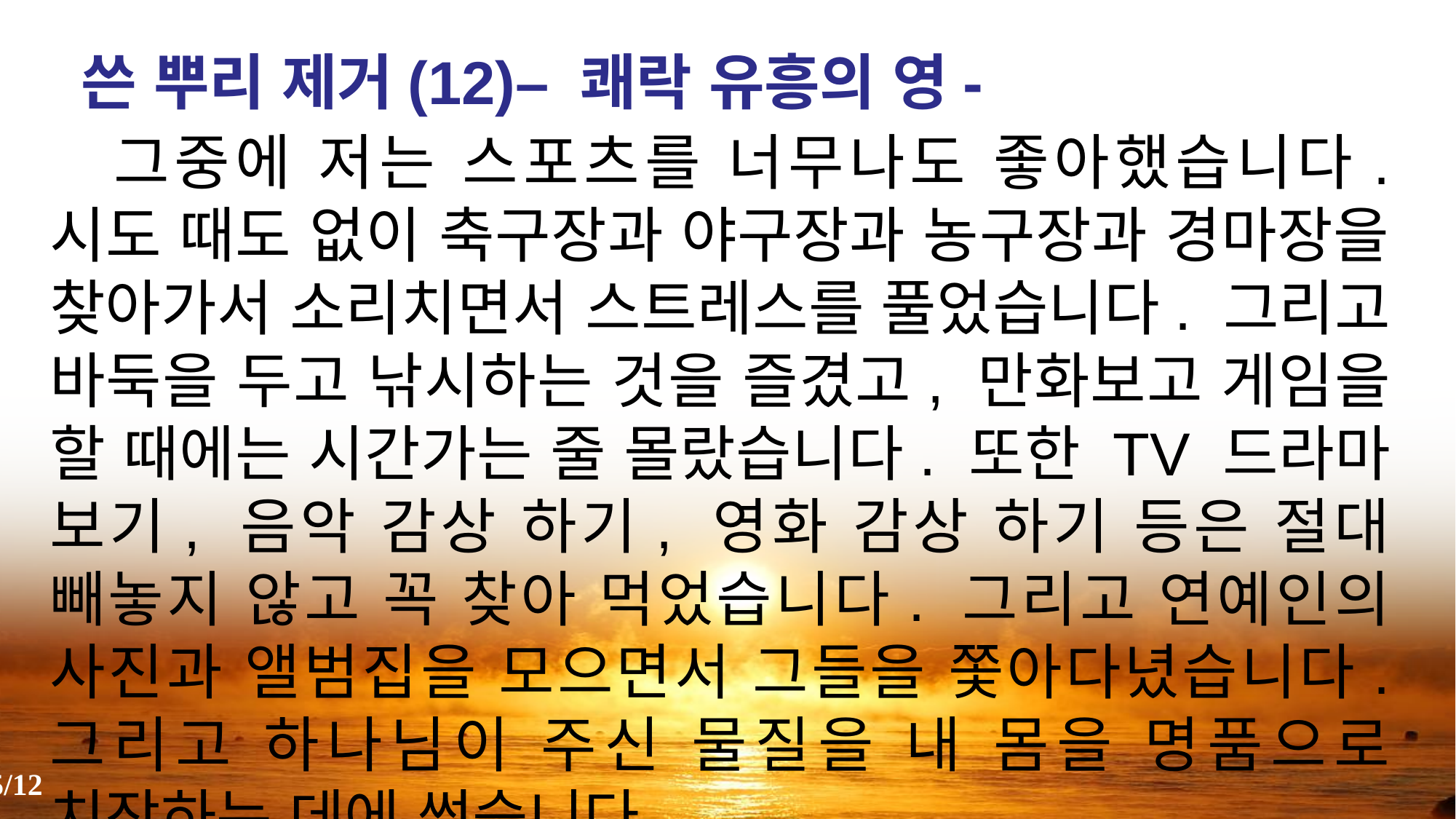

쓴 뿌리 제거(12)– 쾌락 유흥의 영-
  그중에 저는 스포츠를 너무나도 좋아했습니다. 시도 때도 없이 축구장과 야구장과 농구장과 경마장을 찾아가서 소리치면서 스트레스를 풀었습니다. 그리고 바둑을 두고 낚시하는 것을 즐겼고, 만화보고 게임을 할 때에는 시간가는 줄 몰랐습니다. 또한 TV 드라마 보기, 음악 감상 하기, 영화 감상 하기 등은 절대 빼놓지 않고 꼭 찾아 먹었습니다. 그리고 연예인의 사진과 앨범집을 모으면서 그들을 쫓아다녔습니다. 그리고 하나님이 주신 물질을 내 몸을 명품으로 치장하는 데에 썼습니다.